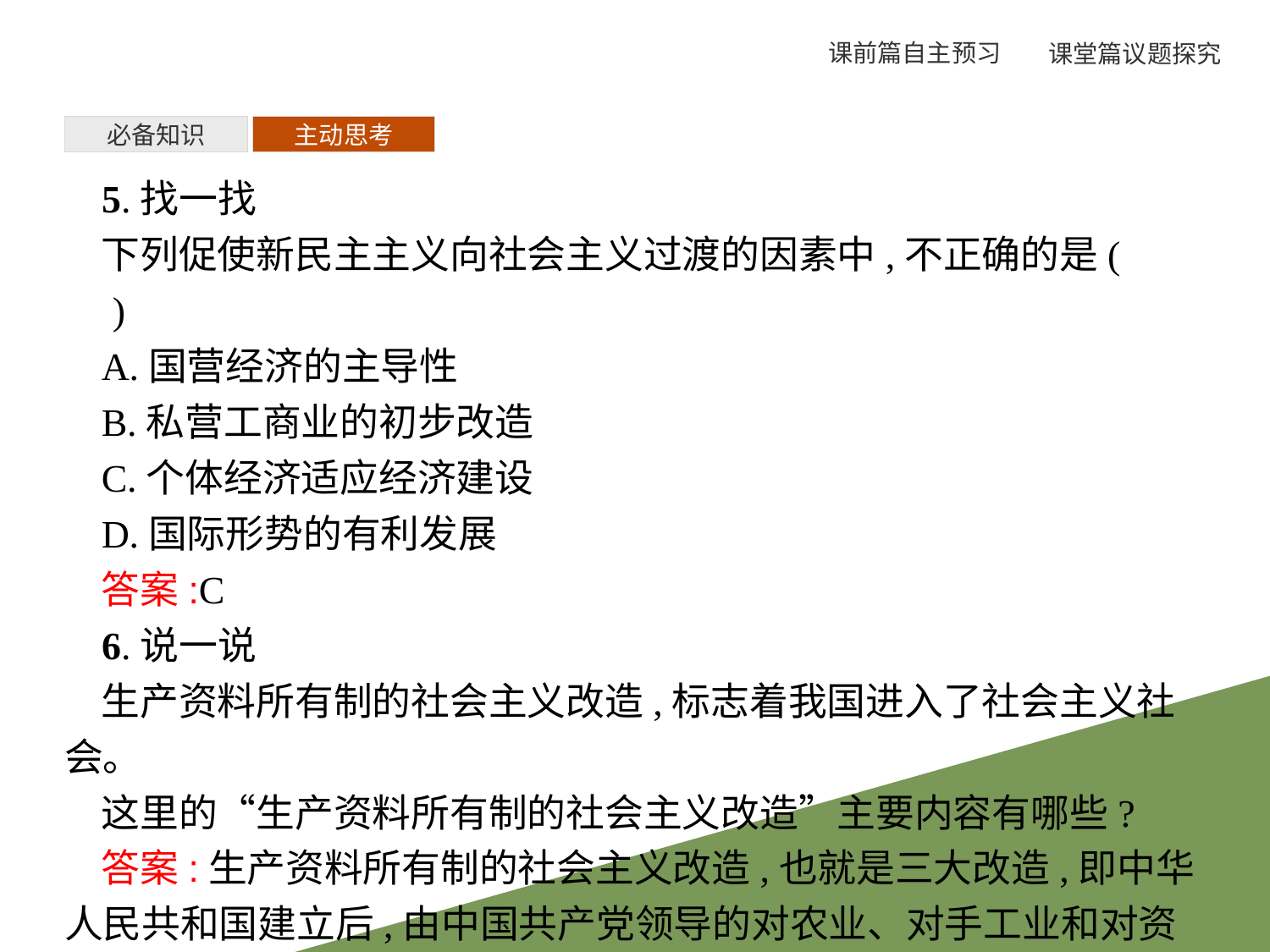

必备知识
主动思考
5.找一找
下列促使新民主主义向社会主义过渡的因素中,不正确的是(　　)
A.国营经济的主导性
B.私营工商业的初步改造
C.个体经济适应经济建设
D.国际形势的有利发展
答案:C
6.说一说
生产资料所有制的社会主义改造,标志着我国进入了社会主义社会。
这里的“生产资料所有制的社会主义改造”主要内容有哪些?
答案:生产资料所有制的社会主义改造,也就是三大改造,即中华人民共和国建立后,由中国共产党领导的对农业、对手工业和对资本主义工商业三个行业的社会主义改造。